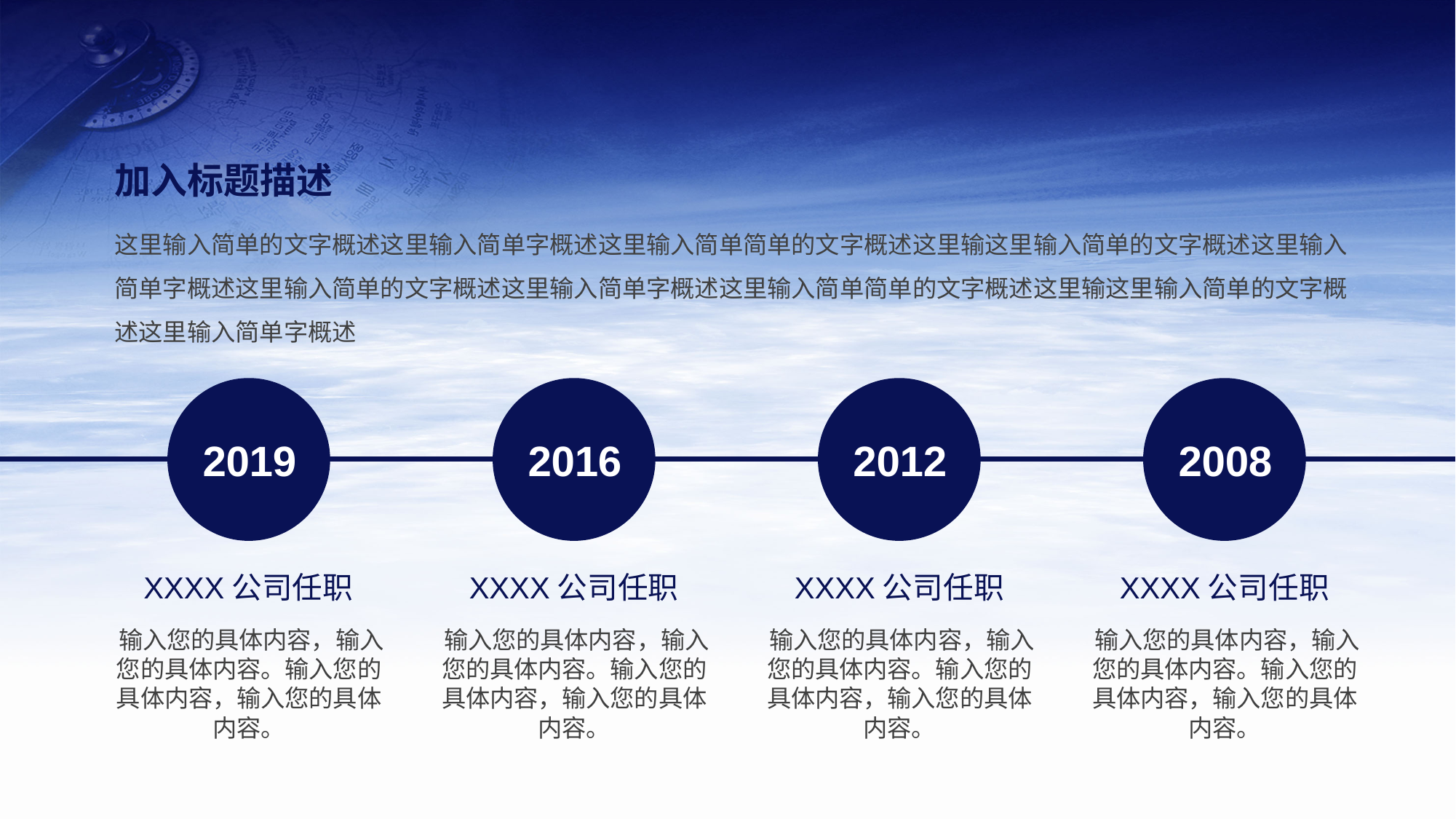

加入标题描述
这里输入简单的文字概述这里输入简单字概述这里输入简单简单的文字概述这里输这里输入简单的文字概述这里输入简单字概述这里输入简单的文字概述这里输入简单字概述这里输入简单简单的文字概述这里输这里输入简单的文字概述这里输入简单字概述

2019

2016

2012

2008

XXXX公司任职
输入您的具体内容，输入您的具体内容。输入您的具体内容，输入您的具体内容。
XXXX公司任职
输入您的具体内容，输入您的具体内容。输入您的具体内容，输入您的具体内容。
XXXX公司任职
输入您的具体内容，输入您的具体内容。输入您的具体内容，输入您的具体内容。
XXXX公司任职
输入您的具体内容，输入您的具体内容。输入您的具体内容，输入您的具体内容。